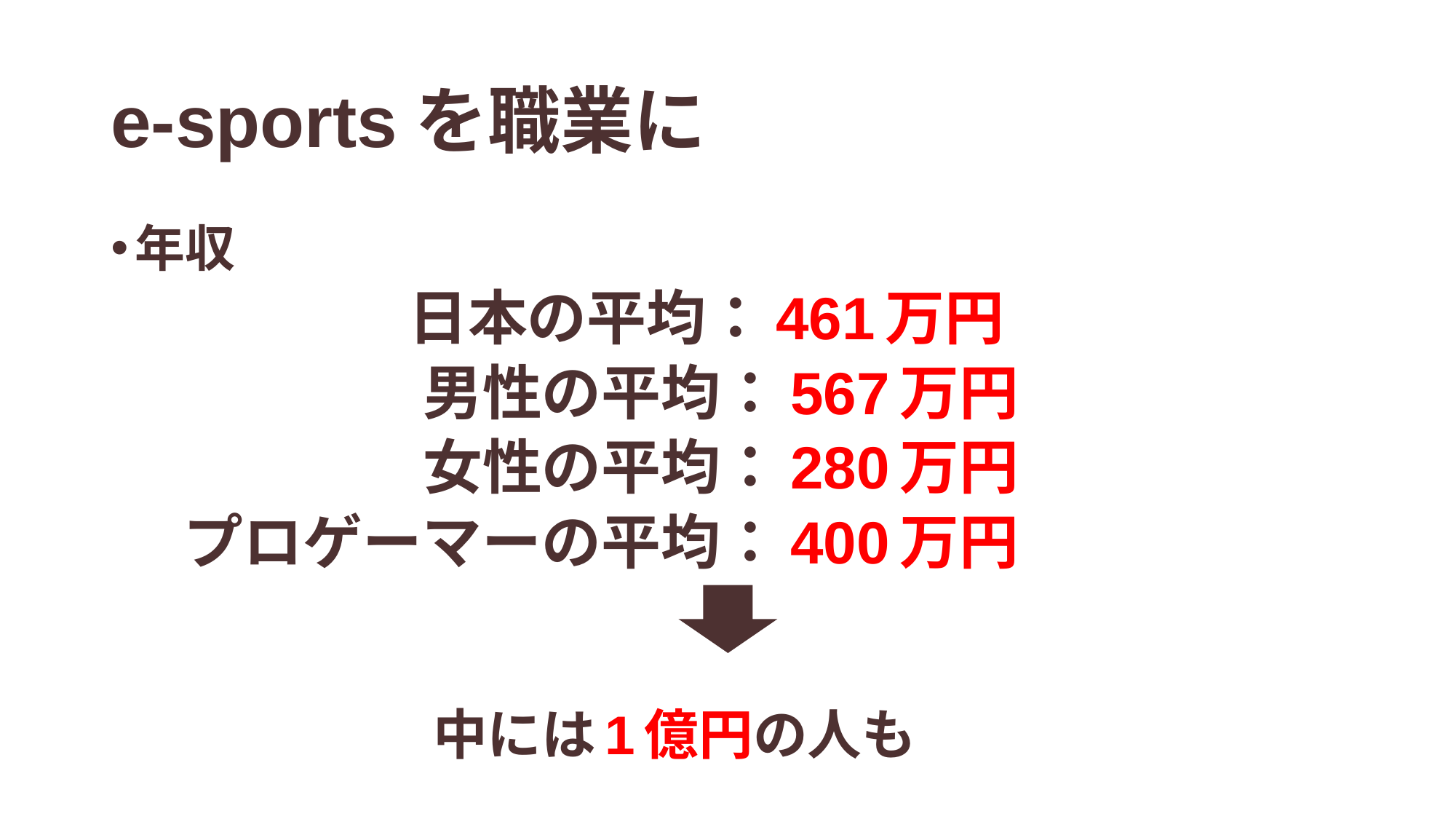

# e-sportsを職業に
年収
　　　　　 　  　  　　日本の平均：461万円
　　　　　 男性の平均：567万円
　　　　　 女性の平均：280万円
　 プロゲーマーの平均：400万円

　　　　　　　中には1億円の人も